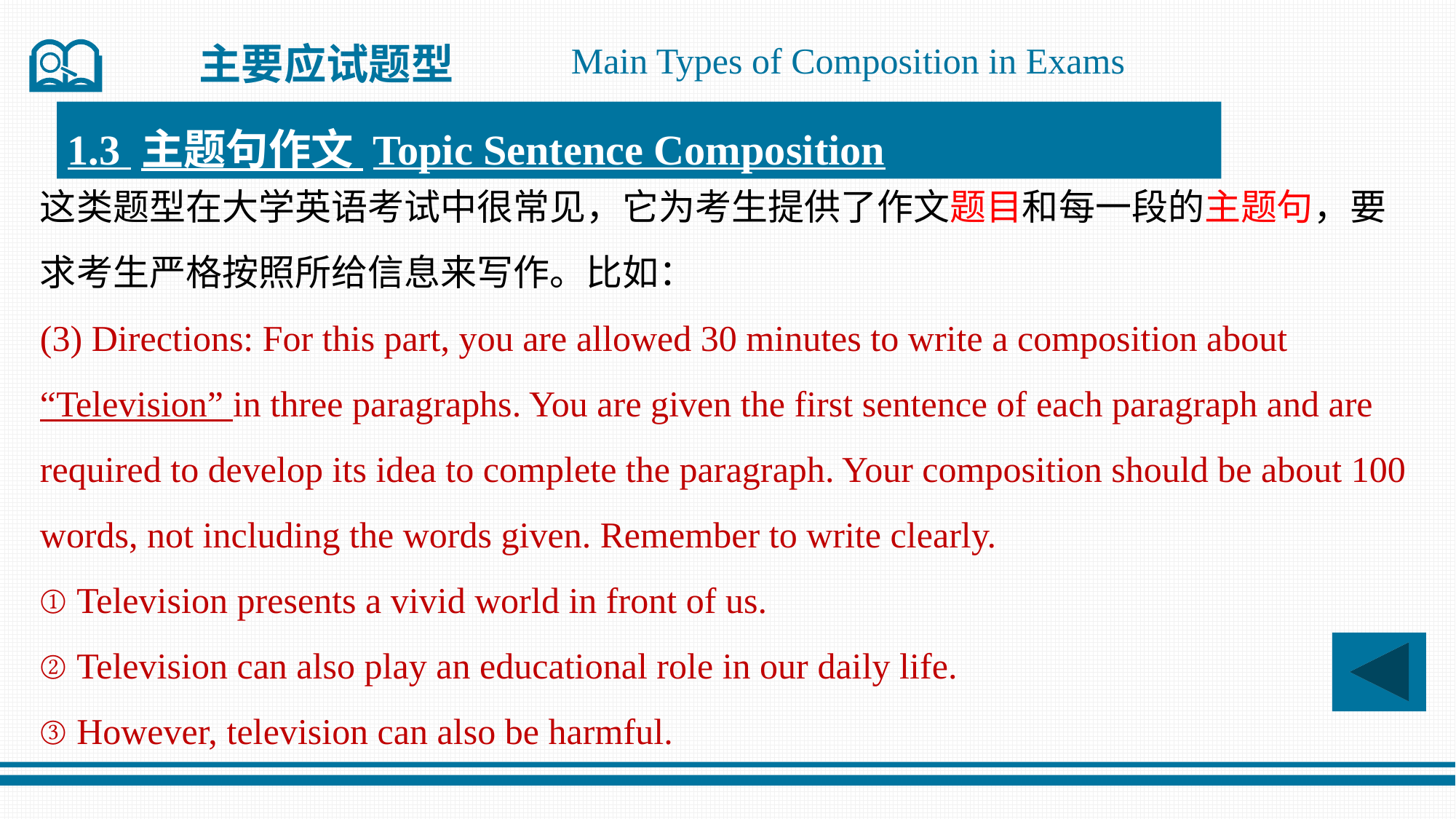

主要应试题型
Main Types of Composition in Exams
1.3 主题句作文 Topic Sentence Composition
这类题型在大学英语考试中很常见，它为考生提供了作文题目和每一段的主题句，要
求考生严格按照所给信息来写作。比如：
(3) Directions: For this part, you are allowed 30 minutes to write a composition about
“Television” in three paragraphs. You are given the first sentence of each paragraph and are
required to develop its idea to complete the paragraph. Your composition should be about 100
words, not including the words given. Remember to write clearly.
① Television presents a vivid world in front of us.
② Television can also play an educational role in our daily life.
③ However, television can also be harmful.